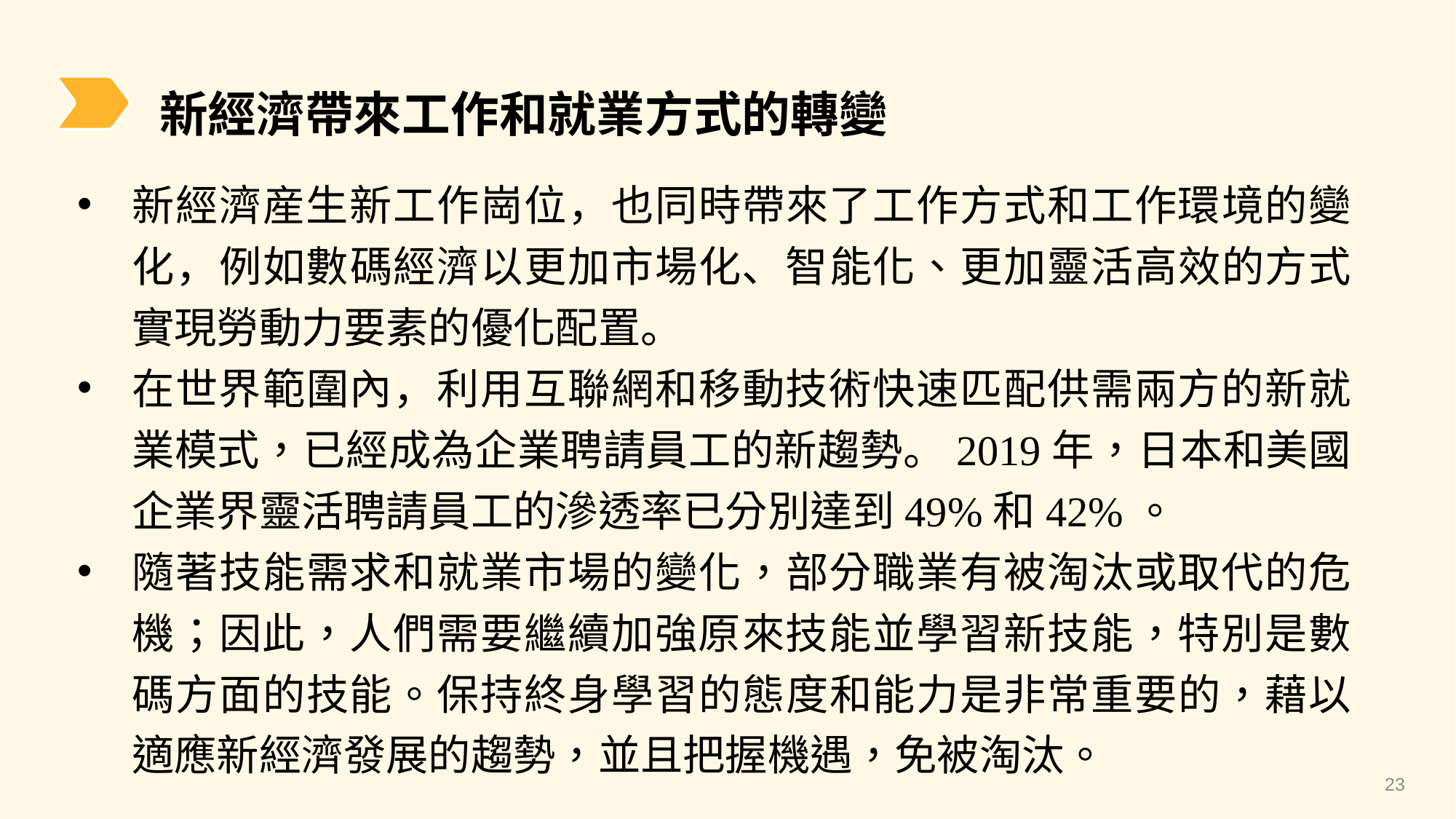

新經濟帶來工作和就業方式的轉變

新經濟産生新工作崗位，也同時帶來了工作方式和工作環境的變化，例如數碼經濟以更加市場化、智能化、更加靈活高效的方式實現勞動力要素的優化配置。
在世界範圍內，利用互聯網和移動技術快速匹配供需兩方的新就業模式，已經成為企業聘請員工的新趨勢。2019年，日本和美國企業界靈活聘請員工的滲透率已分別達到49%和42%。
隨著技能需求和就業市場的變化，部分職業有被淘汰或取代的危機；因此，人們需要繼續加強原來技能並學習新技能，特別是數碼方面的技能。保持終身學習的態度和能力是非常重要的，藉以適應新經濟發展的趨勢，並且把握機遇，免被淘汰。